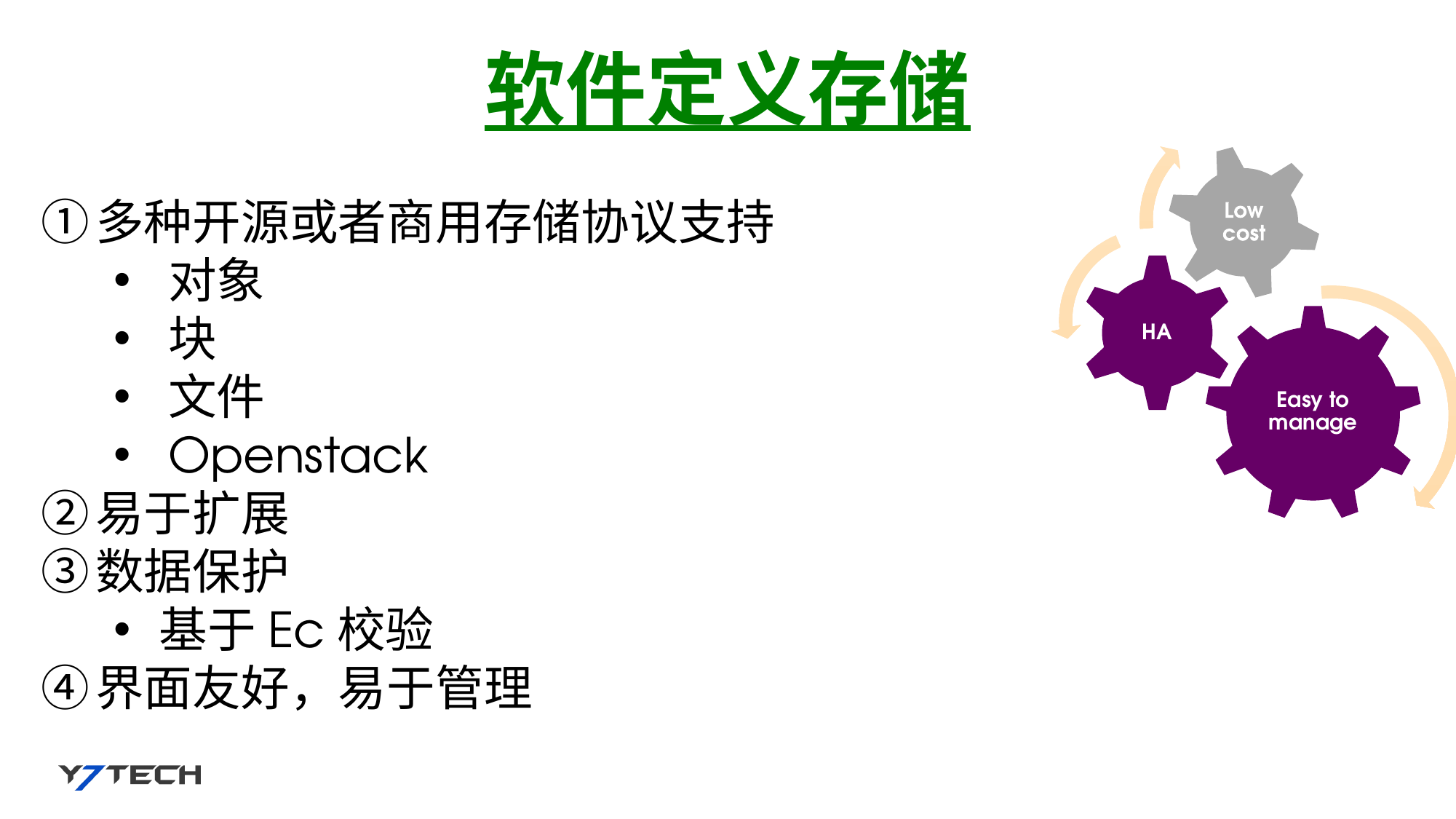

软件定义存储
Easy to manage
HA
Low cost
多种开源或者商用存储协议支持
对象
块
文件
Openstack
易于扩展
数据保护
基于Ec校验
界面友好，易于管理